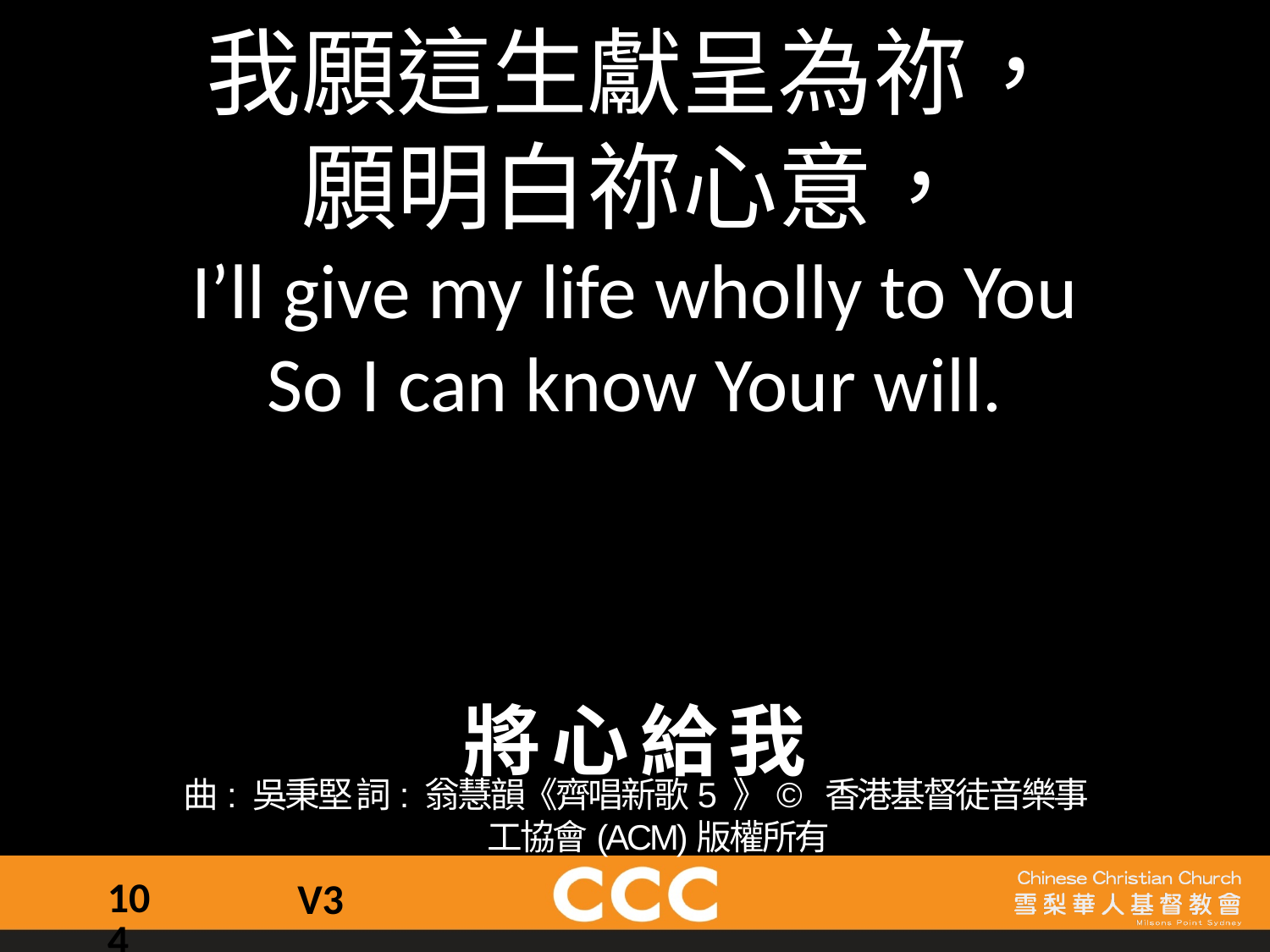

我願這生獻呈為祢，
願明白祢心意，
I’ll give my life wholly to You
So I can know Your will.

將心給我
曲: 吳秉堅 詞: 翁慧韻《齊唱新歌5 》©  香港基督徒音樂事工協會(ACM)版權所有
104
V3